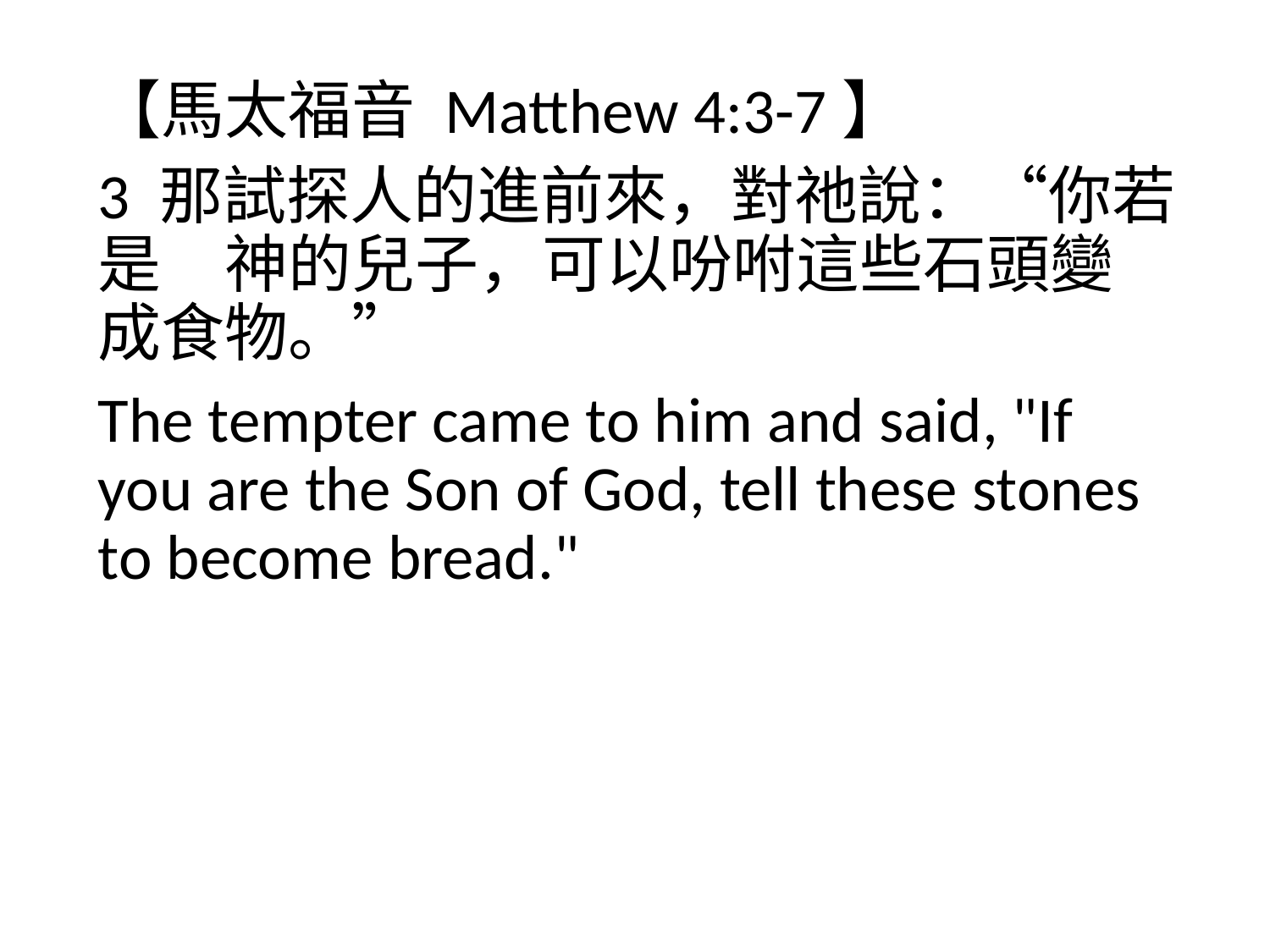

【馬太福音 Matthew 4:3-7】
3 那試探人的進前來，對祂說：“你若是　神的兒子，可以吩咐這些石頭變成食物。”
The tempter came to him and said, "If you are the Son of God, tell these stones to become bread."